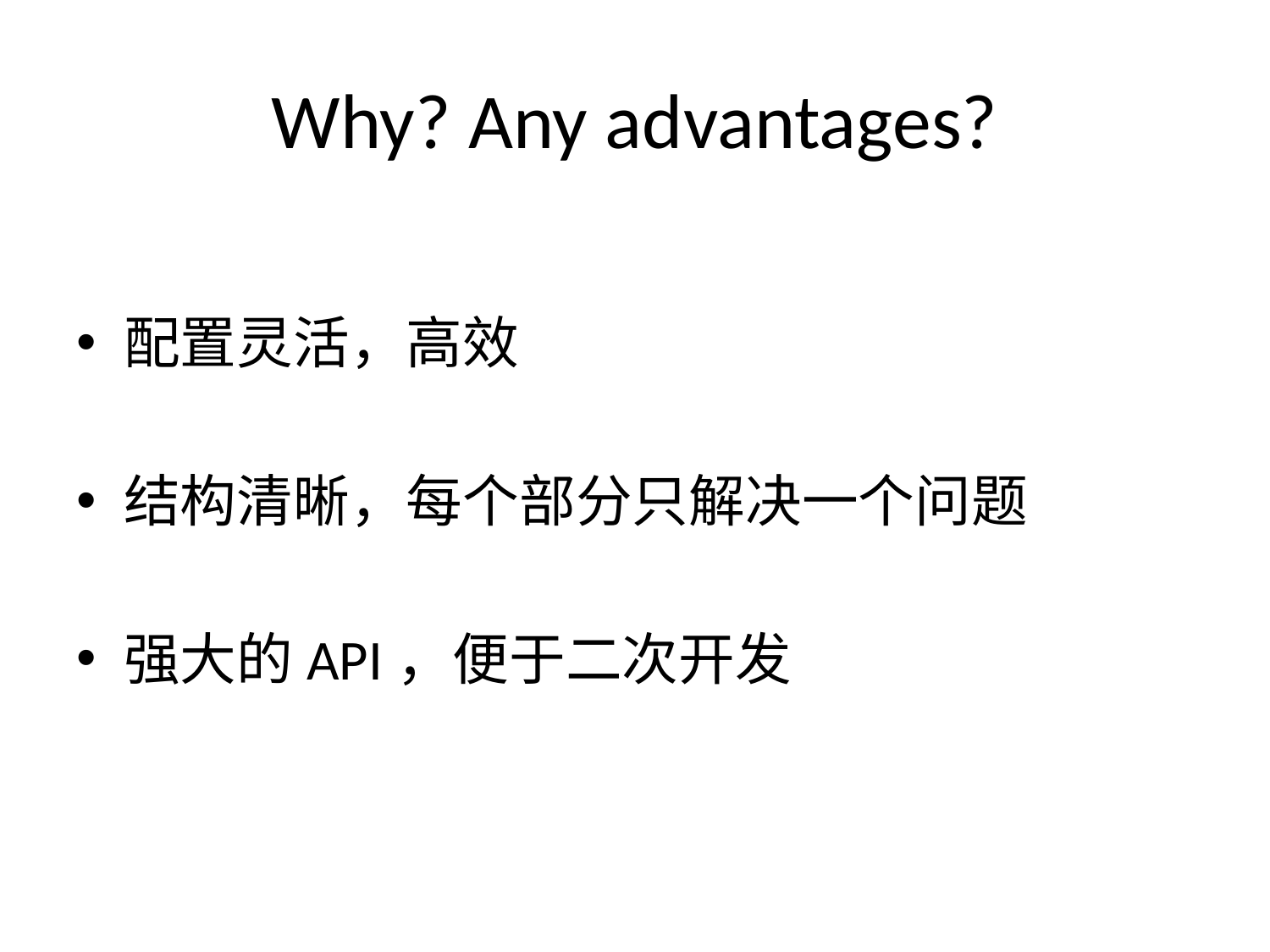

# Why? Any advantages?

配置灵活，高效

结构清晰，每个部分只解决一个问题

强大的API，便于二次开发